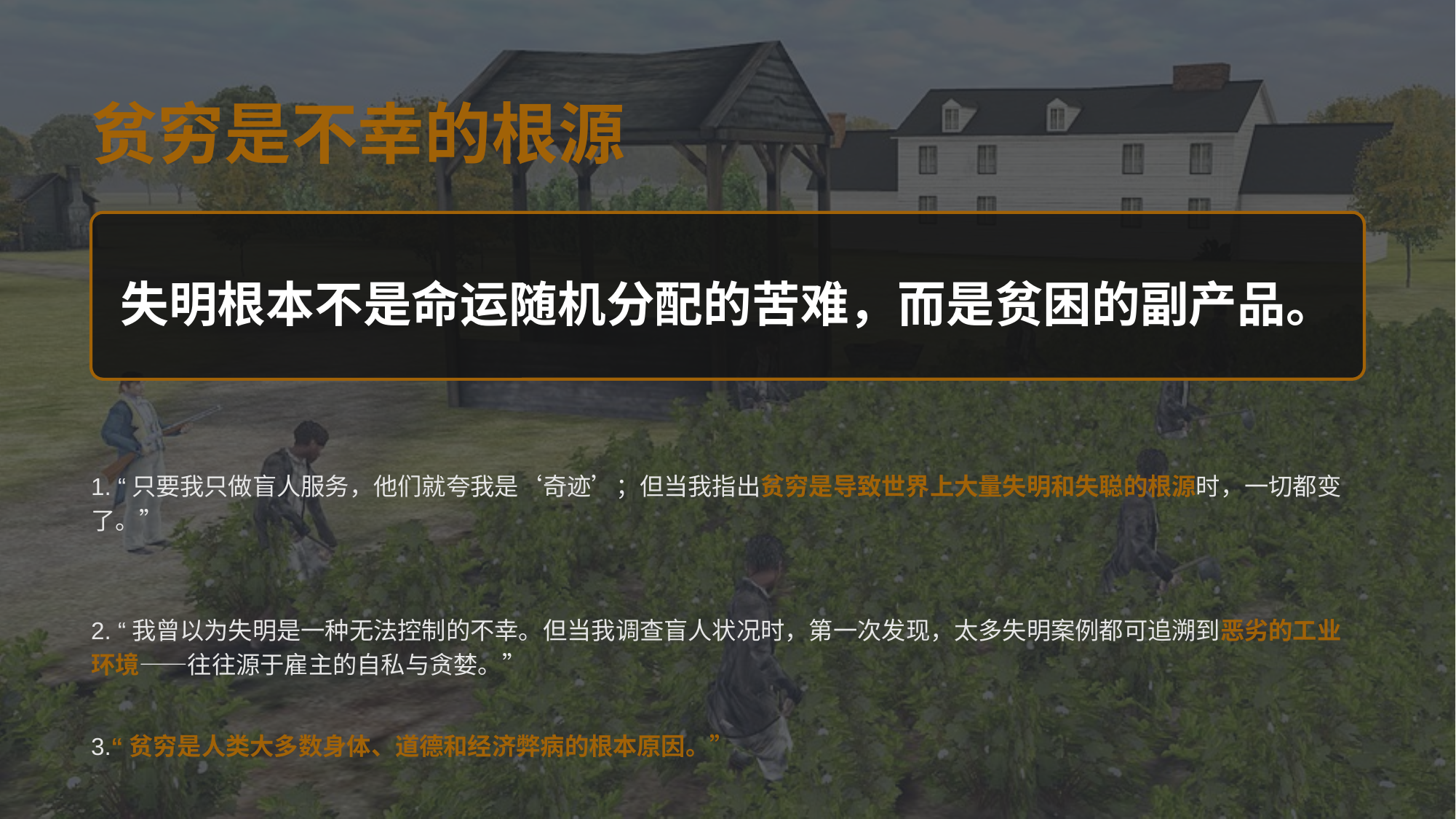

贫穷是不幸的根源
失明根本不是命运随机分配的苦难，而是贫困的副产品。
1. “只要我只做盲人服务，他们就夸我是‘奇迹’；但当我指出贫穷是导致世界上大量失明和失聪的根源时，一切都变了。”
2. “我曾以为失明是一种无法控制的不幸。但当我调查盲人状况时，第一次发现，太多失明案例都可追溯到恶劣的工业环境——往往源于雇主的自私与贪婪。”
3.“贫穷是人类大多数身体、道德和经济弊病的根本原因。”